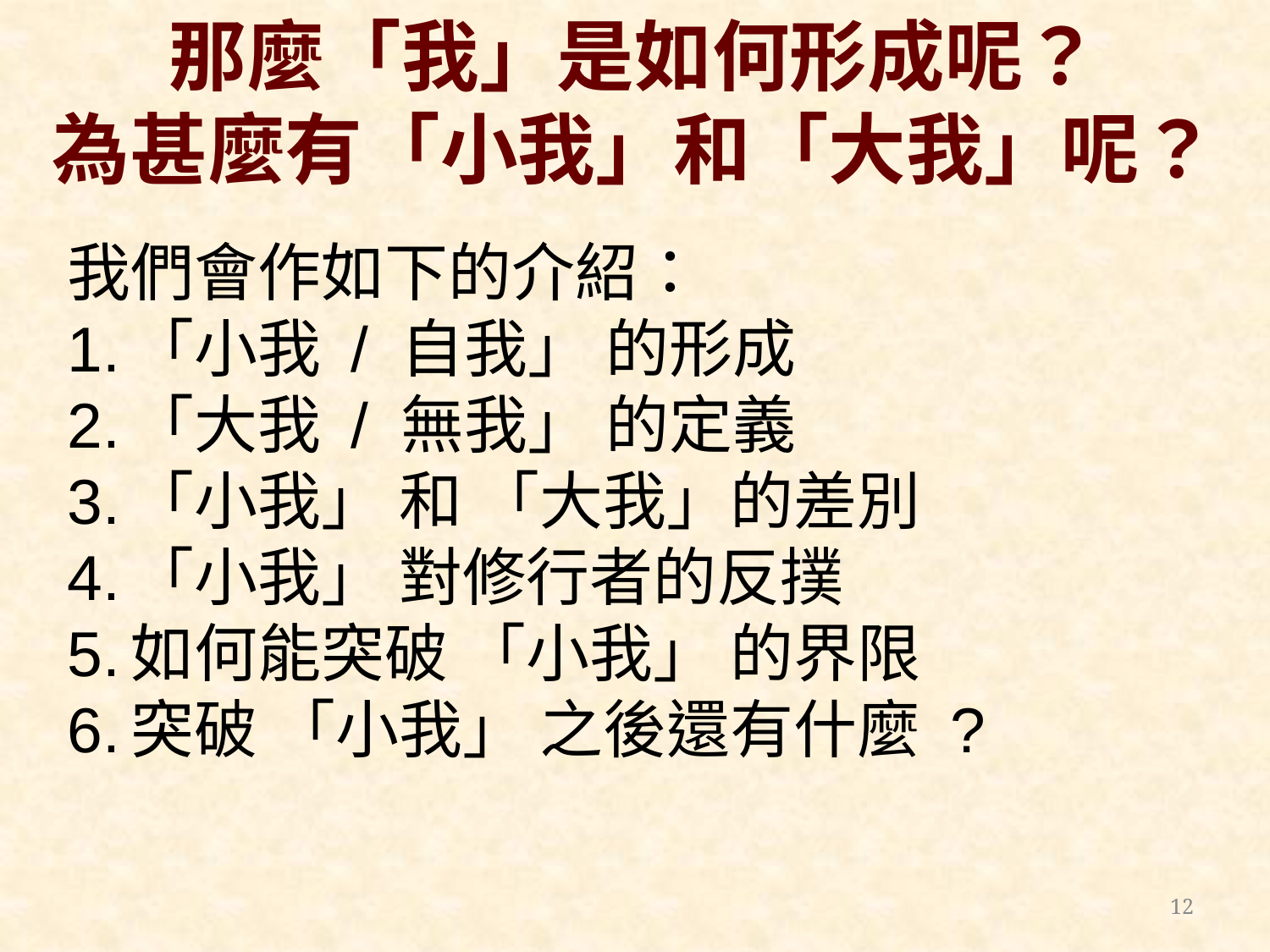

那麼「我」是如何形成呢？
為甚麼有「小我」和「大我」呢？
我們會作如下的介紹：
「小我 / 自我」 的形成
「大我 / 無我」 的定義
「小我」 和 「大我」的差別
「小我」 對修行者的反撲
如何能突破 「小我」 的界限
突破 「小我」 之後還有什麼 ?
12